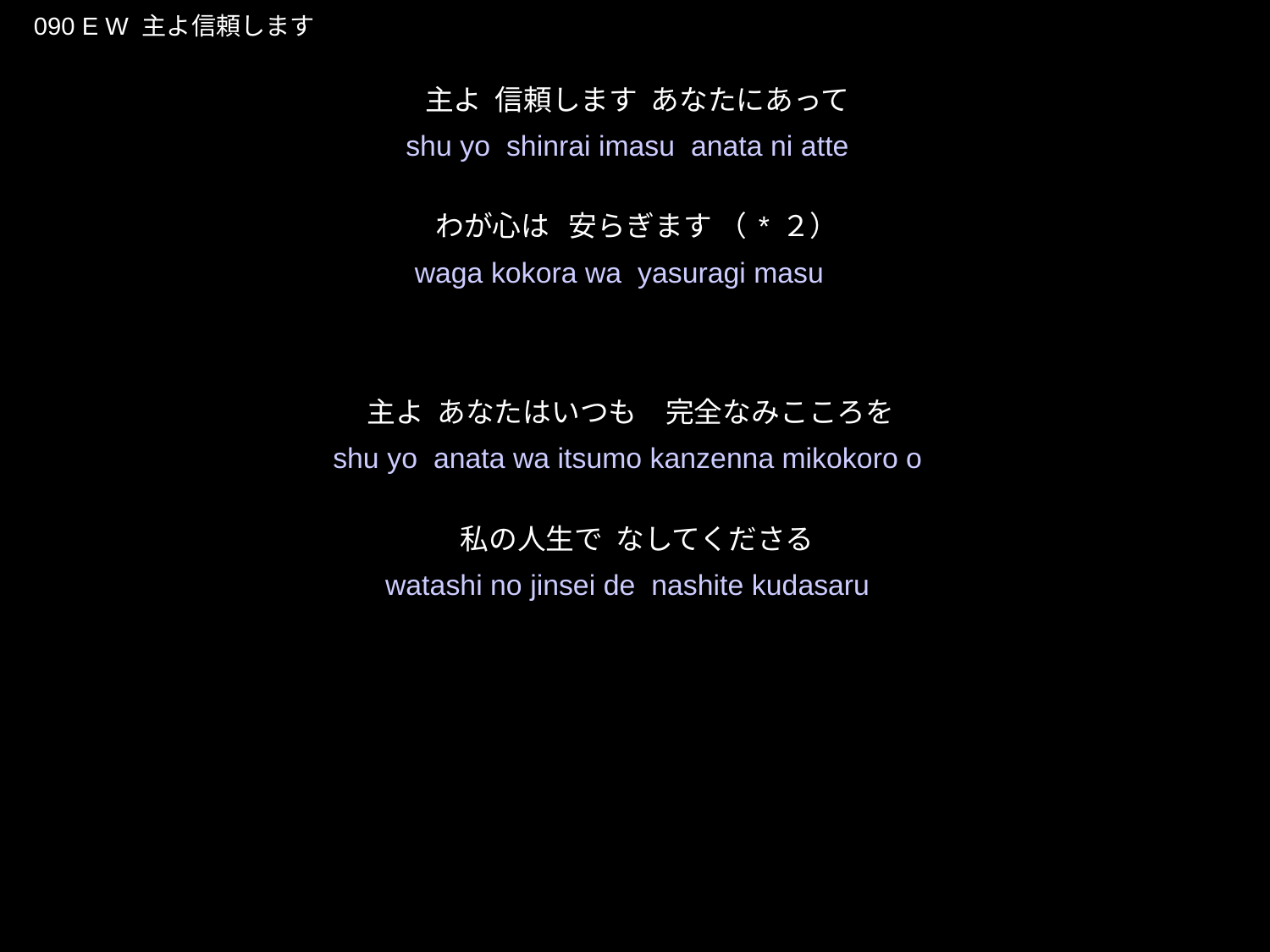

しゅよしんらいします
★W
090 E W 主よ信頼します
主よ  信頼します  あなたにあって
わが心は   安らぎます （*２）
主よ  あなたはいつも　完全なみこころを
私の人生で  なしてくださる
★５
shu yo  shinrai imasu  anata ni atte
waga kokora wa  yasuragi masu
shu yo  anata wa itsumo kanzenna mikokoro o
watashi no jinsei de  nashite kudasaru